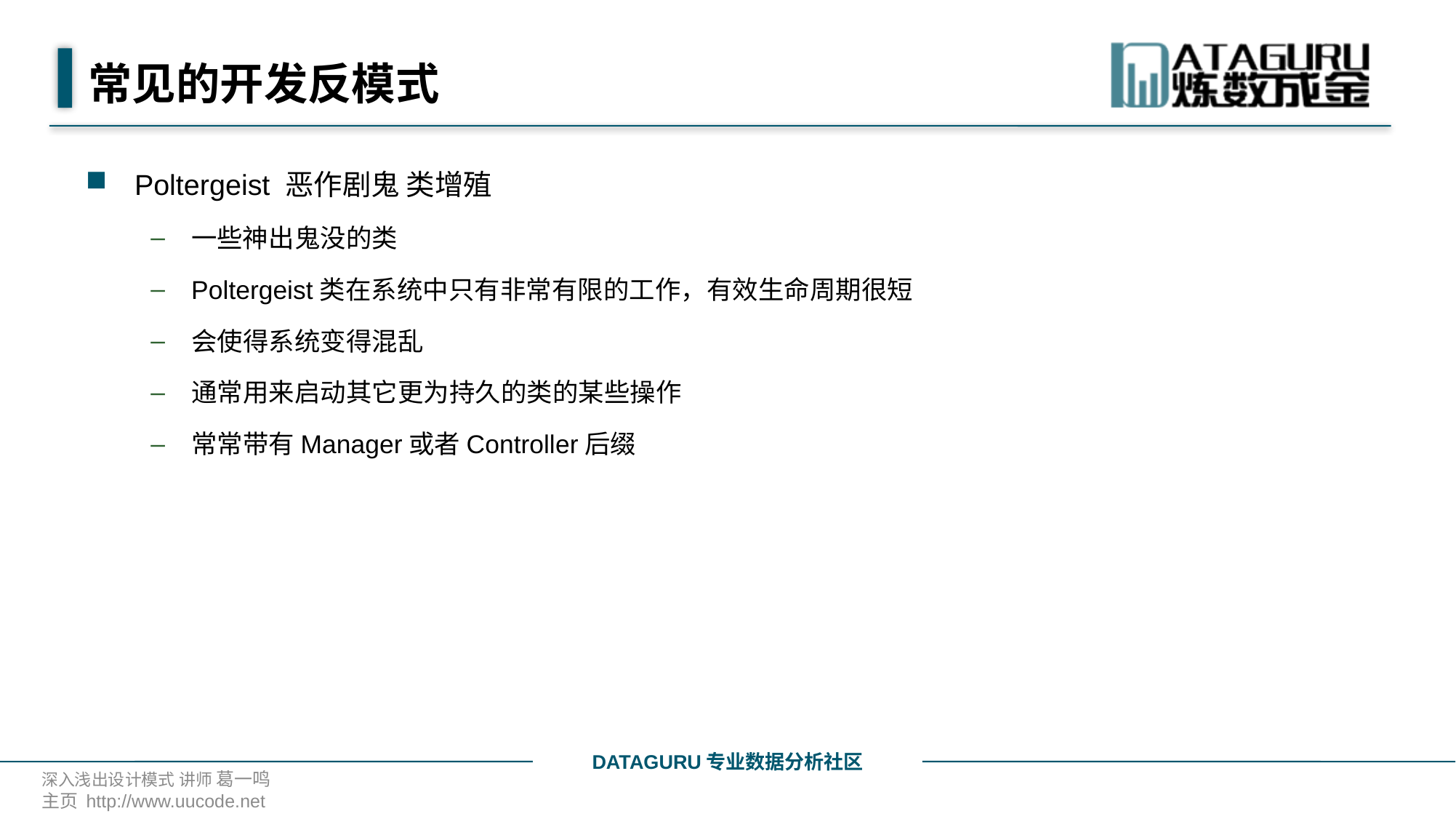

# 常见的开发反模式
Poltergeist 恶作剧鬼 类增殖
一些神出鬼没的类
Poltergeist类在系统中只有非常有限的工作，有效生命周期很短
会使得系统变得混乱
通常用来启动其它更为持久的类的某些操作
常常带有Manager或者Controller后缀